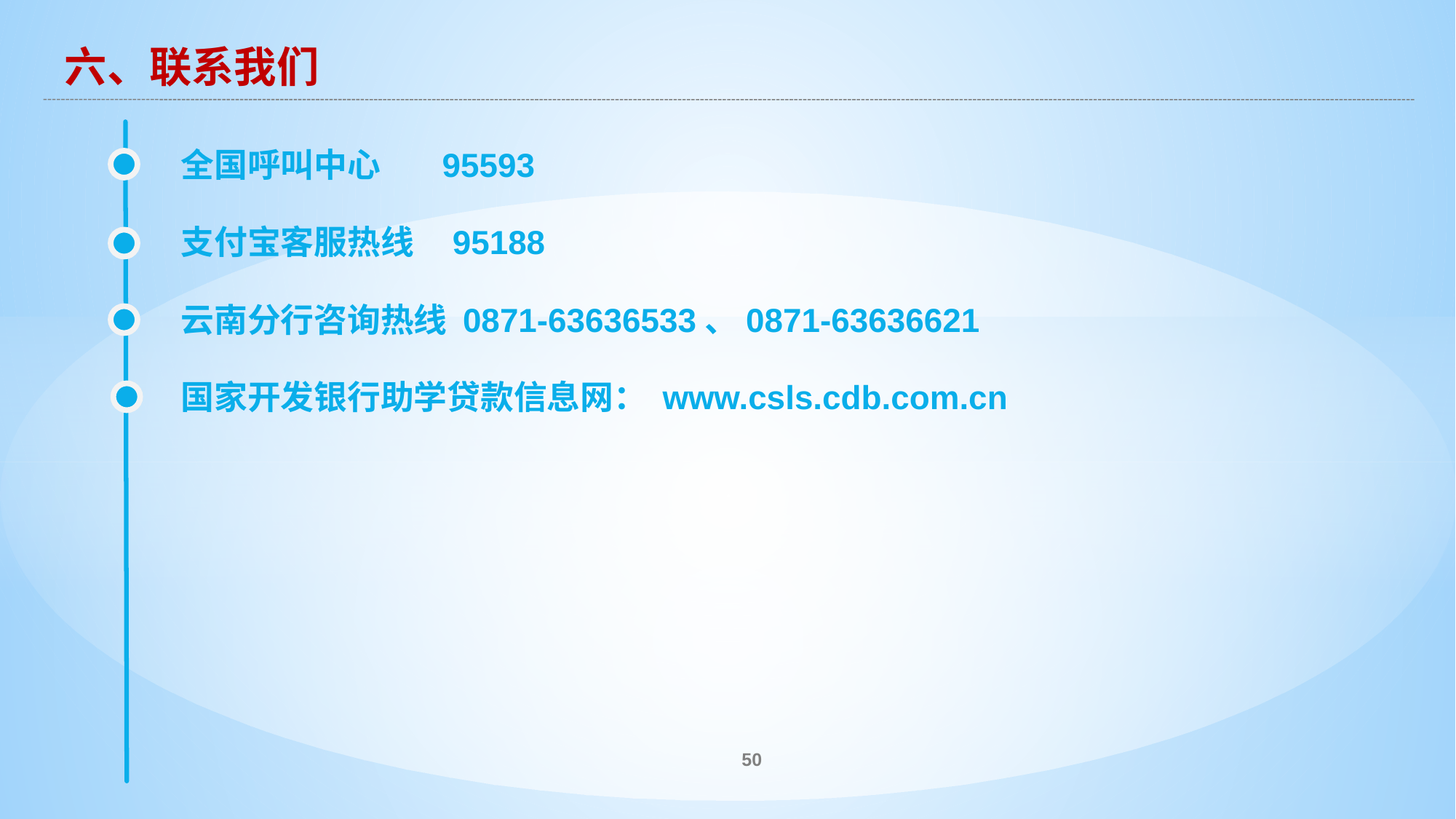

六、联系我们

全国呼叫中心       95593

支付宝客服热线    95188

云南分行咨询热线 0871-63636533、0871-63636621

国家开发银行助学贷款信息网： www.csls.cdb.com.cn

50